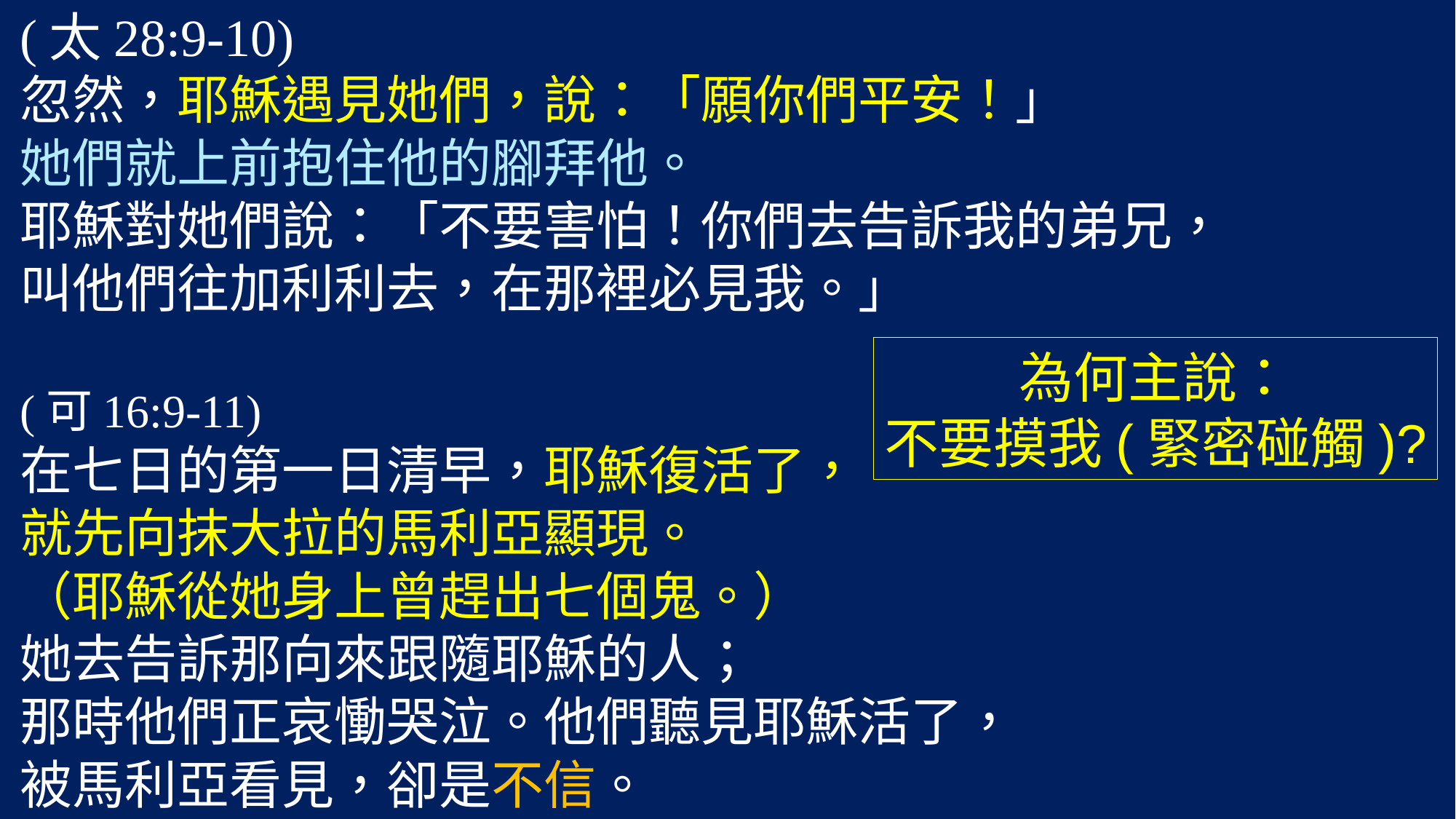

(太28:9-10)
忽然，耶穌遇見她們，說：「願你們平安！」
她們就上前抱住他的腳拜他。
耶穌對她們說：「不要害怕！你們去告訴我的弟兄，
叫他們往加利利去，在那裡必見我。」

(可16:9-11)
在七日的第一日清早，耶穌復活了，
就先向抹大拉的馬利亞顯現。
（耶穌從她身上曾趕出七個鬼。）
她去告訴那向來跟隨耶穌的人；
那時他們正哀慟哭泣。他們聽見耶穌活了，
被馬利亞看見，卻是不信。
為何主說：
不要摸我(緊密碰觸)?
#